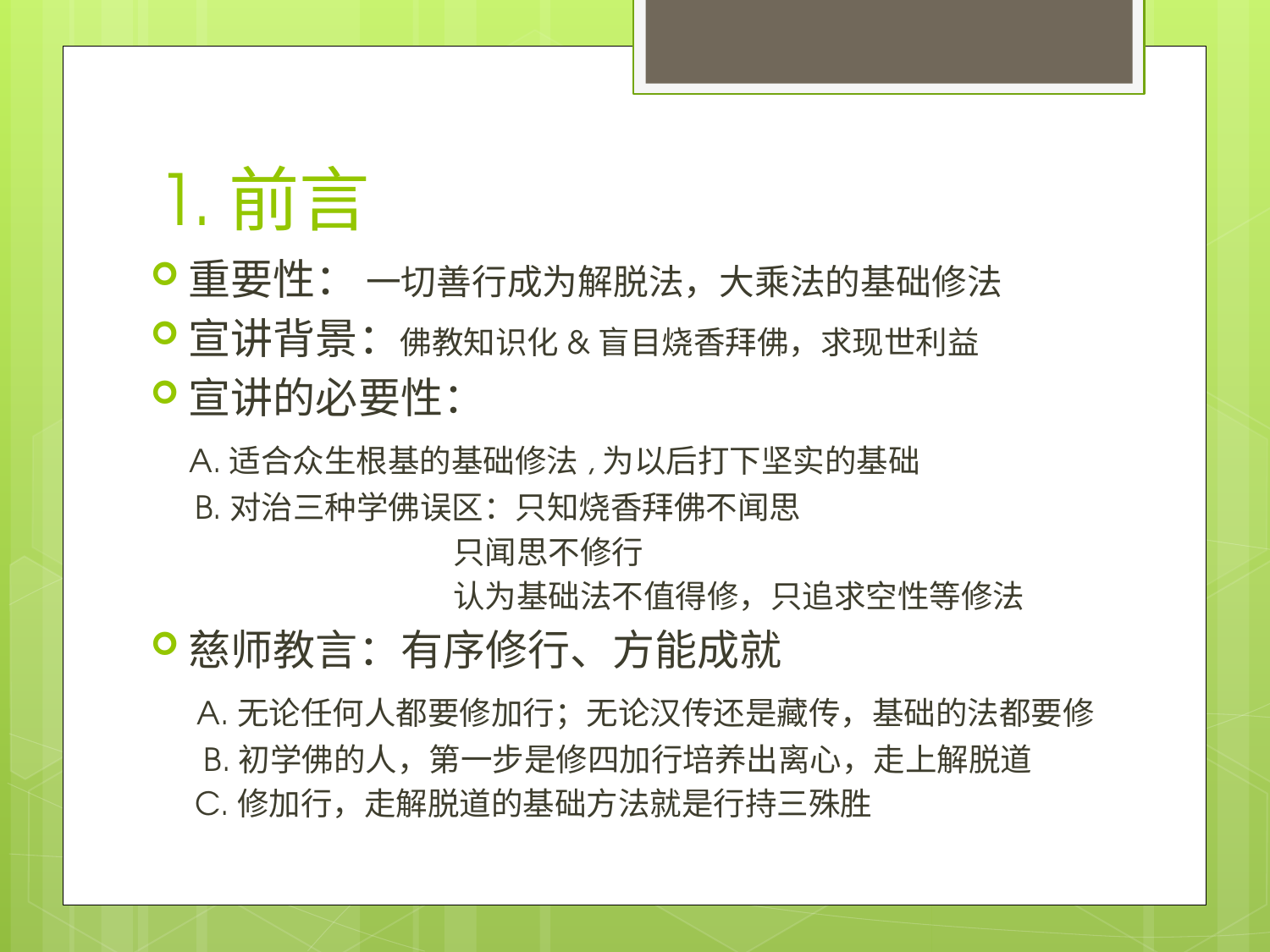

# 1.前言
重要性： 一切善行成为解脱法，大乘法的基础修法
宣讲背景：佛教知识化&盲目烧香拜佛，求现世利益
宣讲的必要性：
    A.适合众生根基的基础修法,为以后打下坚实的基础
     B.对治三种学佛误区：只知烧香拜佛不闻思
                                         只闻思不修行
                                         认为基础法不值得修，只追求空性等修法
慈师教言：有序修行、方能成就
    A.无论任何人都要修加行；无论汉传还是藏传，基础的法都要修
      B.初学佛的人，第一步是修四加行培养出离心，走上解脱道
     C.修加行，走解脱道的基础方法就是行持三殊胜